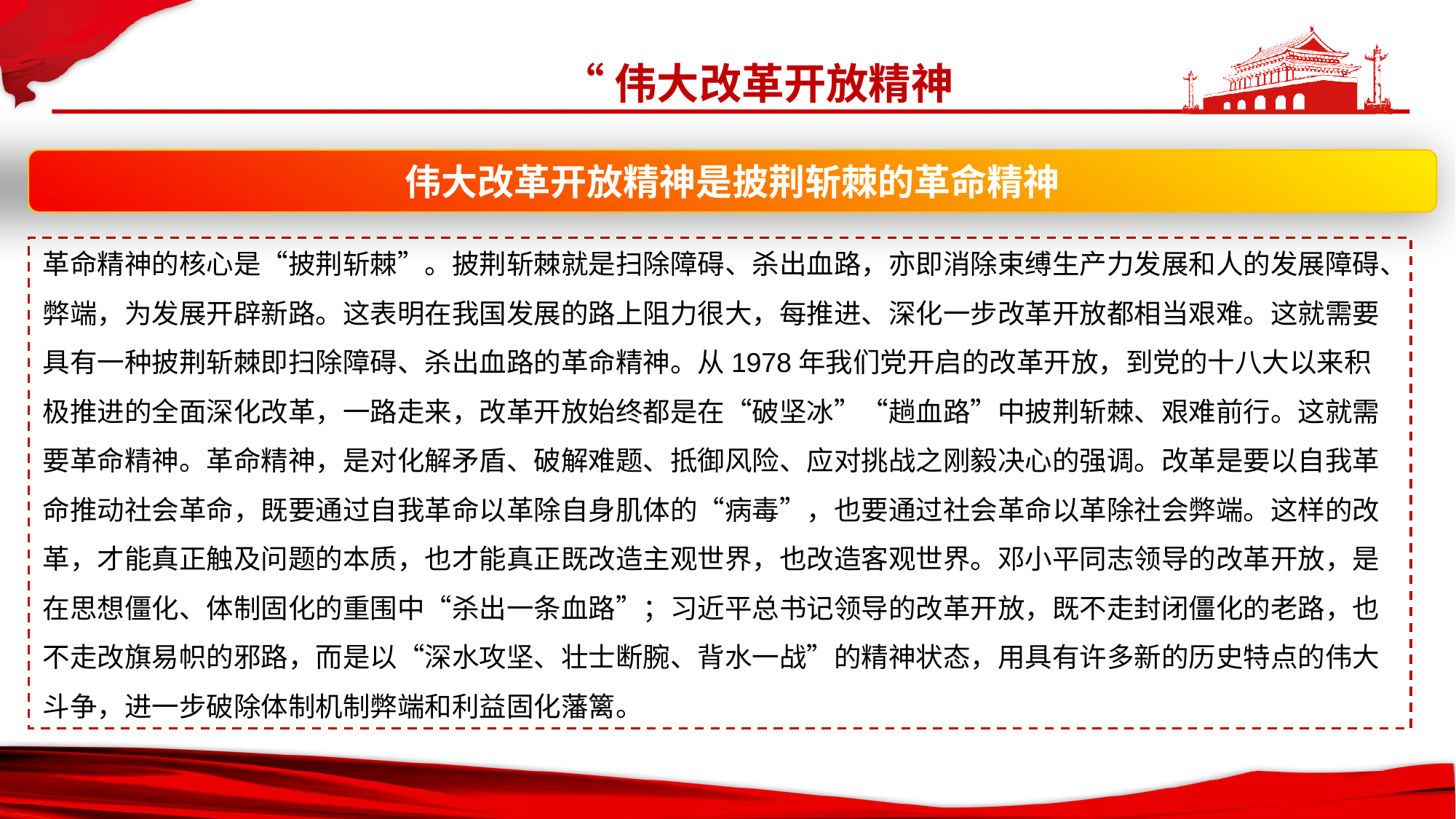

“伟大改革开放精神
伟大改革开放精神是披荆斩棘的革命精神
革命精神的核心是“披荆斩棘”。披荆斩棘就是扫除障碍、杀出血路，亦即消除束缚生产力发展和人的发展障碍、弊端，为发展开辟新路。这表明在我国发展的路上阻力很大，每推进、深化一步改革开放都相当艰难。这就需要具有一种披荆斩棘即扫除障碍、杀出血路的革命精神。从1978年我们党开启的改革开放，到党的十八大以来积极推进的全面深化改革，一路走来，改革开放始终都是在“破坚冰”“趟血路”中披荆斩棘、艰难前行。这就需要革命精神。革命精神，是对化解矛盾、破解难题、抵御风险、应对挑战之刚毅决心的强调。改革是要以自我革命推动社会革命，既要通过自我革命以革除自身肌体的“病毒”，也要通过社会革命以革除社会弊端。这样的改革，才能真正触及问题的本质，也才能真正既改造主观世界，也改造客观世界。邓小平同志领导的改革开放，是在思想僵化、体制固化的重围中“杀出一条血路”；习近平总书记领导的改革开放，既不走封闭僵化的老路，也不走改旗易帜的邪路，而是以“深水攻坚、壮士断腕、背水一战”的精神状态，用具有许多新的历史特点的伟大斗争，进一步破除体制机制弊端和利益固化藩篱。